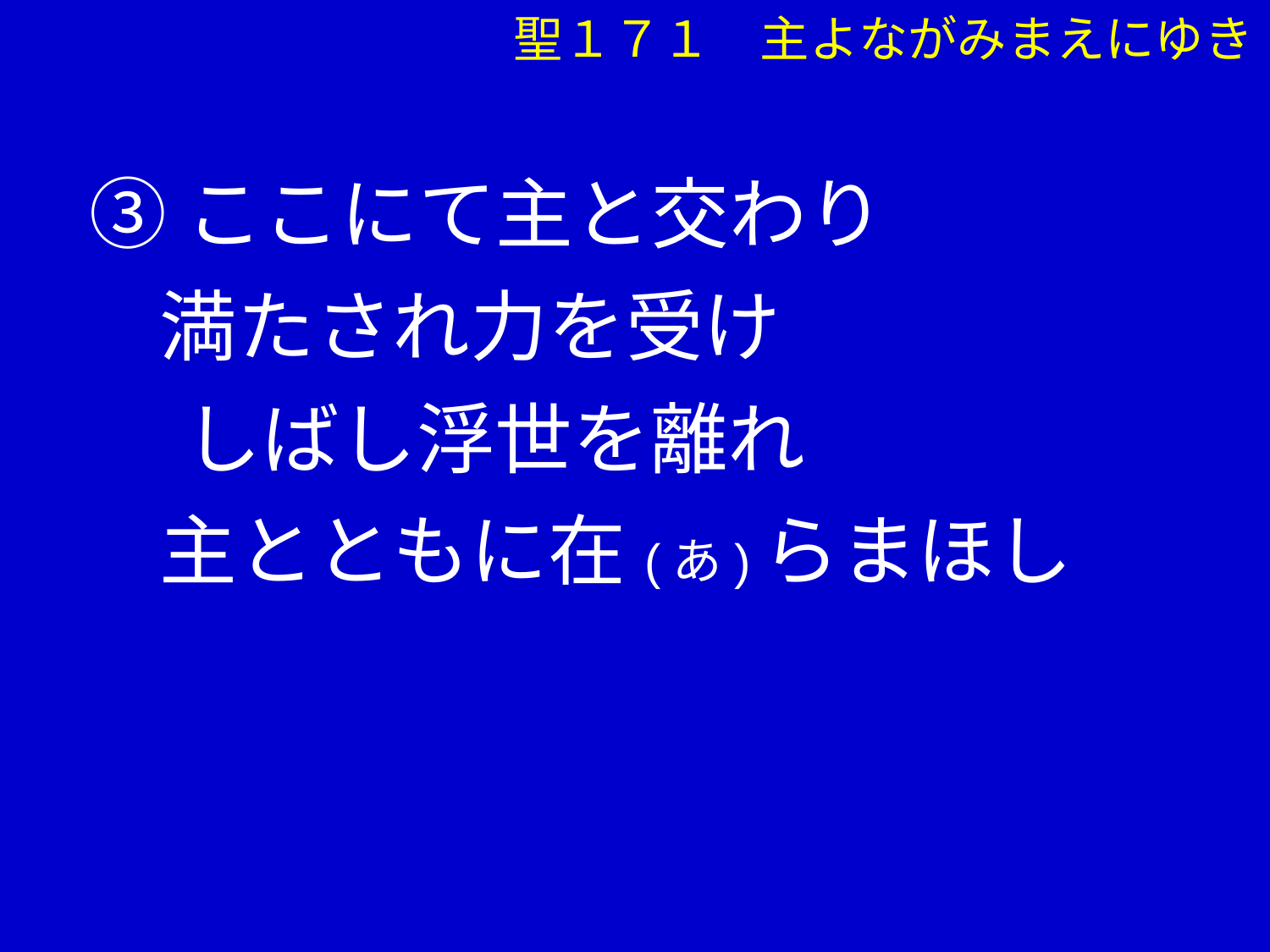

聖１７１　主よながみまえにゆき
③ここにて主と交わり
   満たされ力を受け
　 しばし浮世を離れ
   主とともに在(あ)らまほし